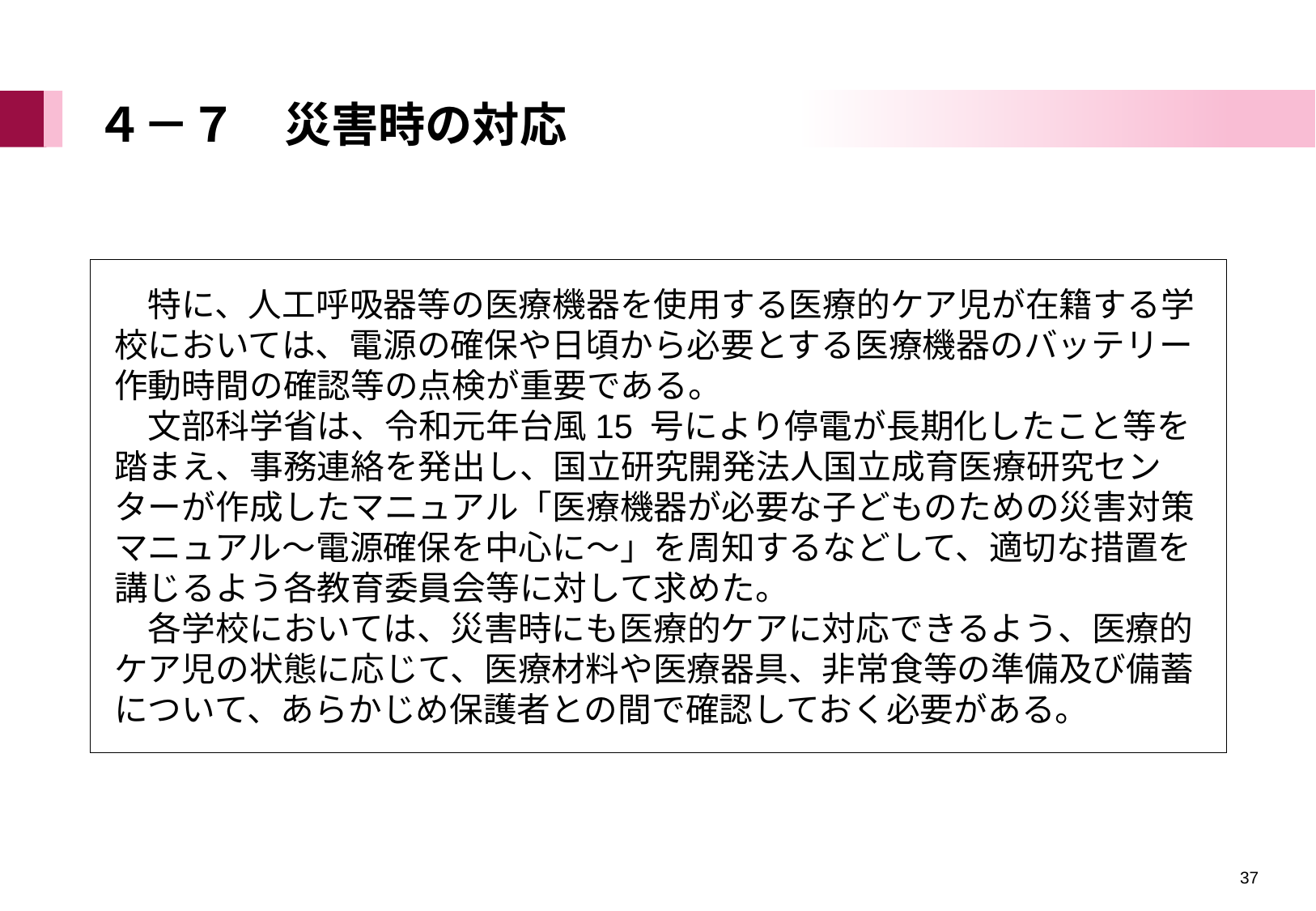

# ４－７　災害時の対応
　特に、人工呼吸器等の医療機器を使用する医療的ケア児が在籍する学校においては、電源の確保や日頃から必要とする医療機器のバッテリー作動時間の確認等の点検が重要である。
　文部科学省は、令和元年台風15 号により停電が長期化したこと等を踏まえ、事務連絡を発出し、国立研究開発法人国立成育医療研究センターが作成したマニュアル「医療機器が必要な子どものための災害対策マニュアル～電源確保を中心に～」を周知するなどして、適切な措置を講じるよう各教育委員会等に対して求めた。
　各学校においては、災害時にも医療的ケアに対応できるよう、医療的ケア児の状態に応じて、医療材料や医療器具、非常食等の準備及び備蓄について、あらかじめ保護者との間で確認しておく必要がある。
37